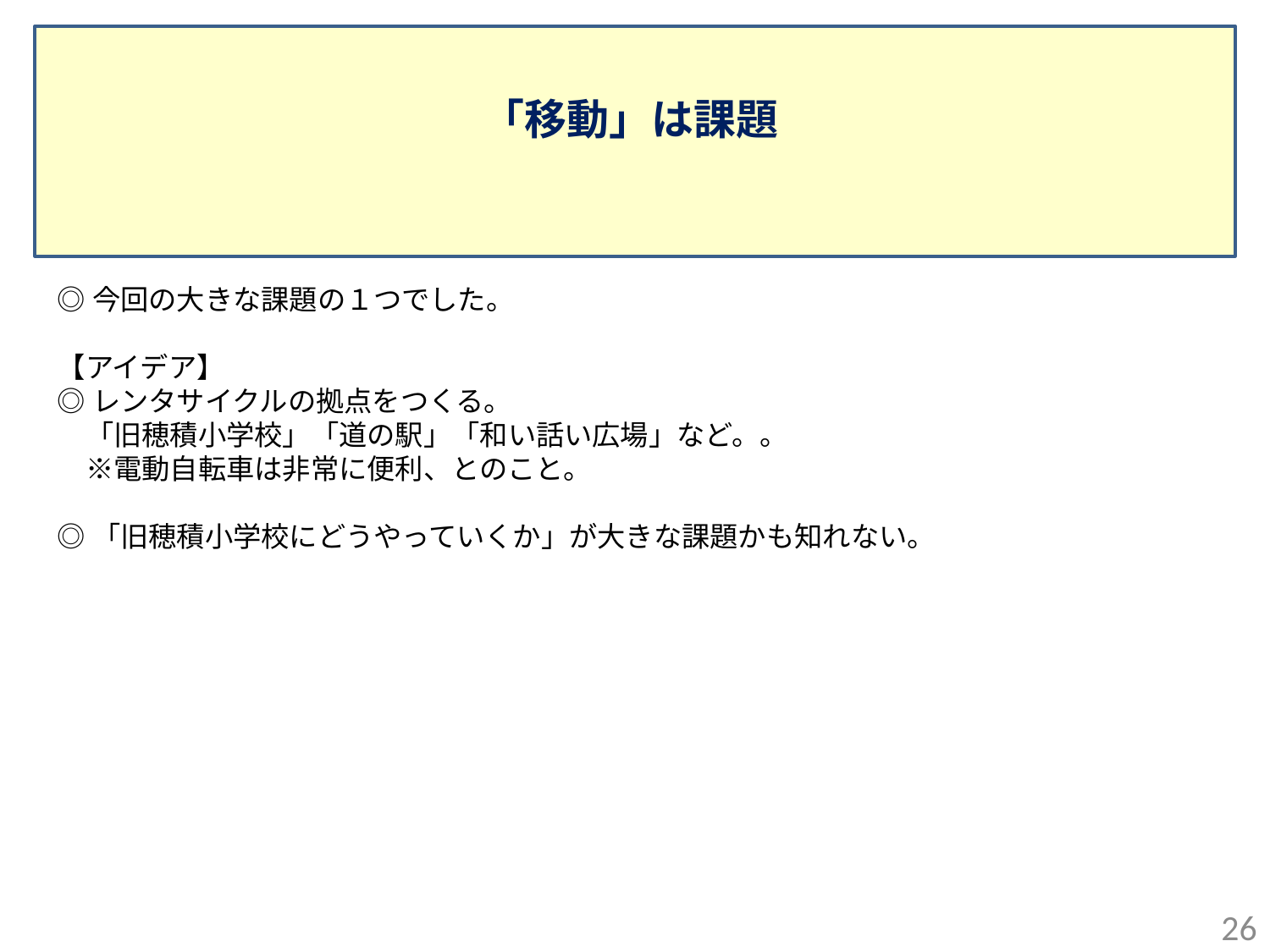

「移動」は課題
◎今回の大きな課題の１つでした。

【アイデア】
◎レンタサイクルの拠点をつくる。
　「旧穂積小学校」「道の駅」「和い話い広場」など。。
　※電動自転車は非常に便利、とのこと。

◎「旧穂積小学校にどうやっていくか」が大きな課題かも知れない。

26